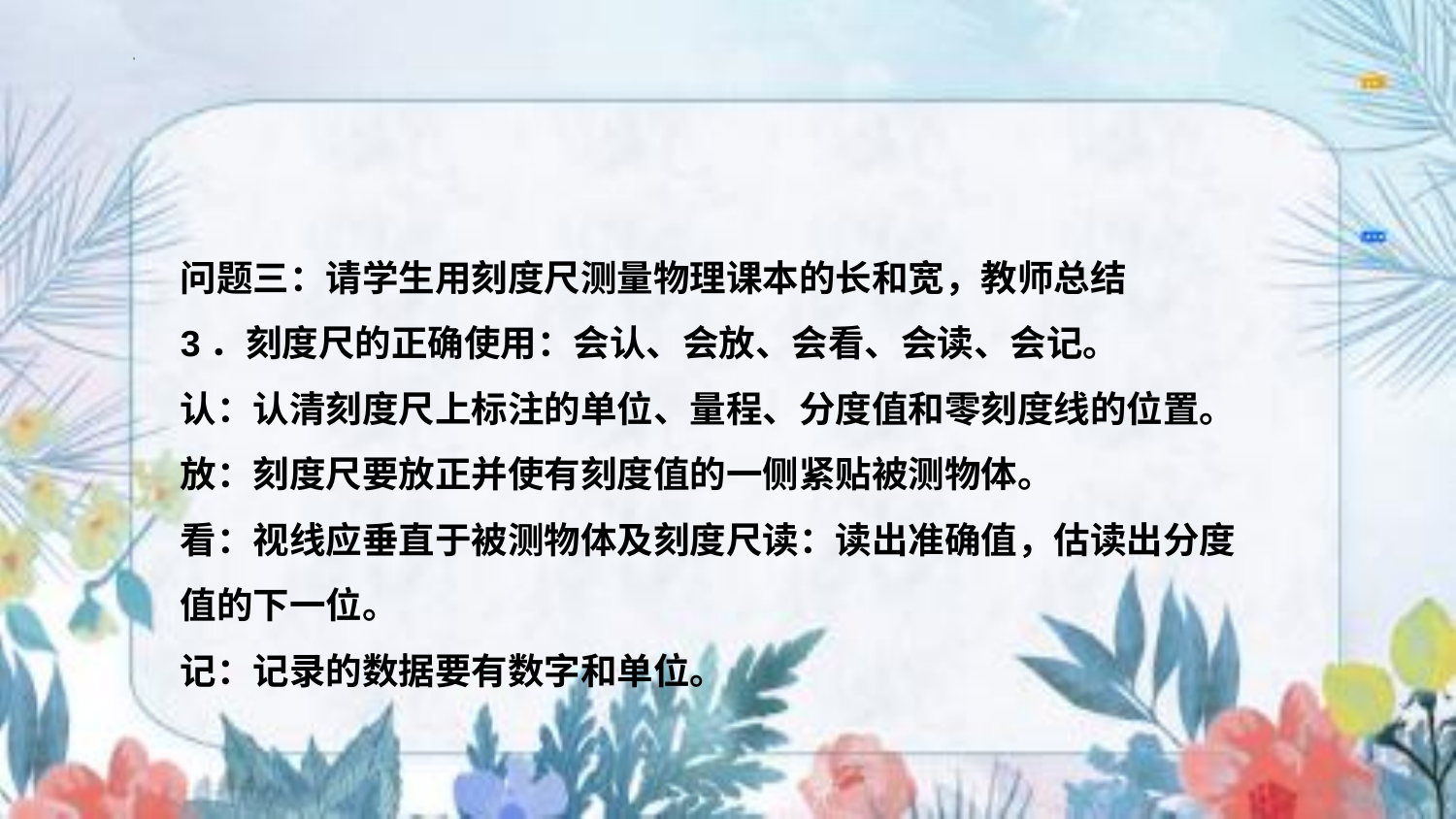

问题三：请学生用刻度尺测量物理课本的长和宽，教师总结
3．刻度尺的正确使用：会认、会放、会看、会读、会记。
认：认清刻度尺上标注的单位、量程、分度值和零刻度线的位置。
放：刻度尺要放正并使有刻度值的一侧紧贴被测物体。
看：视线应垂直于被测物体及刻度尺读：读出准确值，估读出分度值的下一位。
记：记录的数据要有数字和单位。